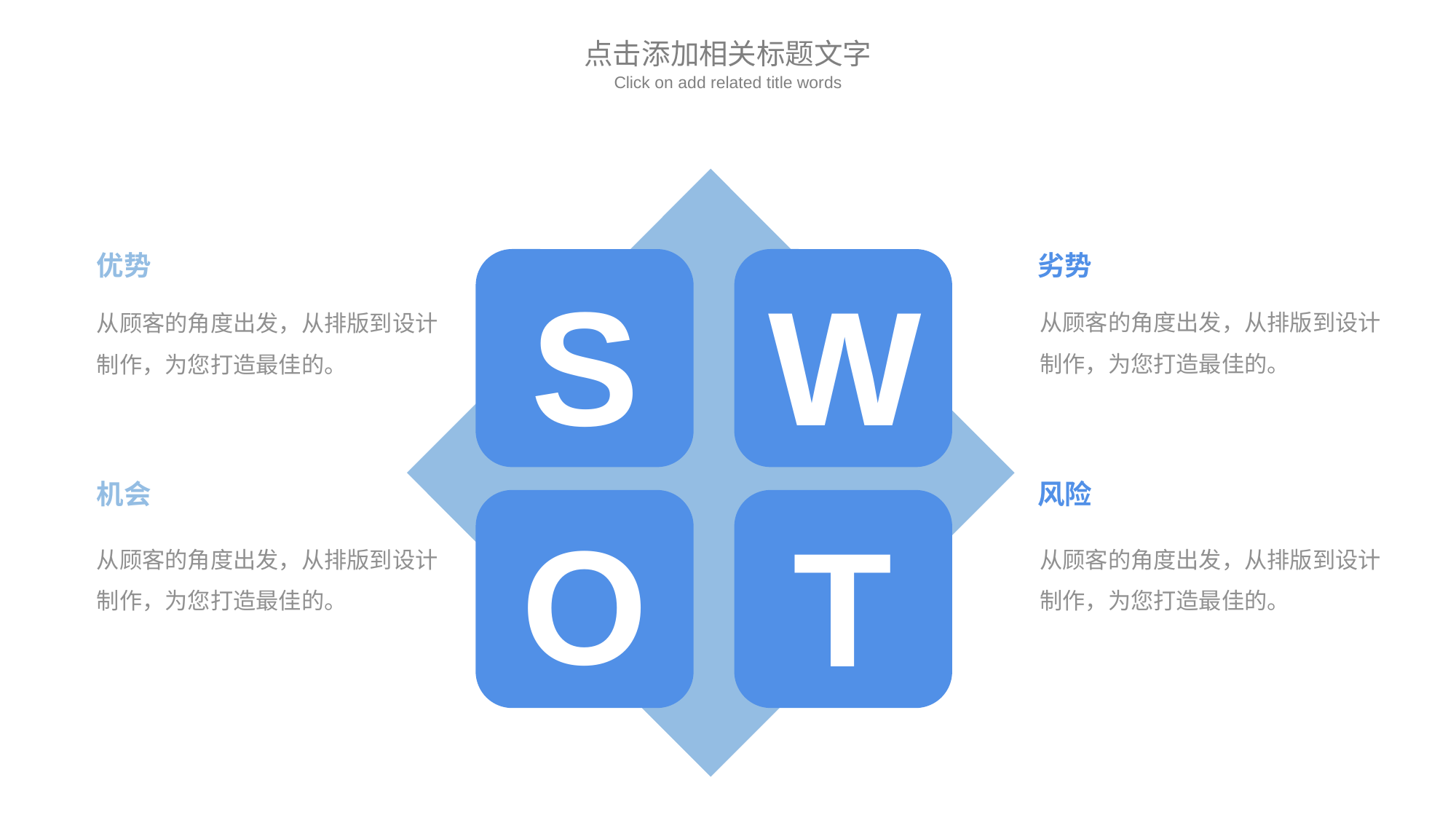

点击添加相关标题文字
Click on add related title words

优势
从顾客的角度出发，从排版到设计制作，为您打造最佳的。
劣势
从顾客的角度出发，从排版到设计制作，为您打造最佳的。

S
W
机会
从顾客的角度出发，从排版到设计制作，为您打造最佳的。
风险
从顾客的角度出发，从排版到设计制作，为您打造最佳的。

O
T